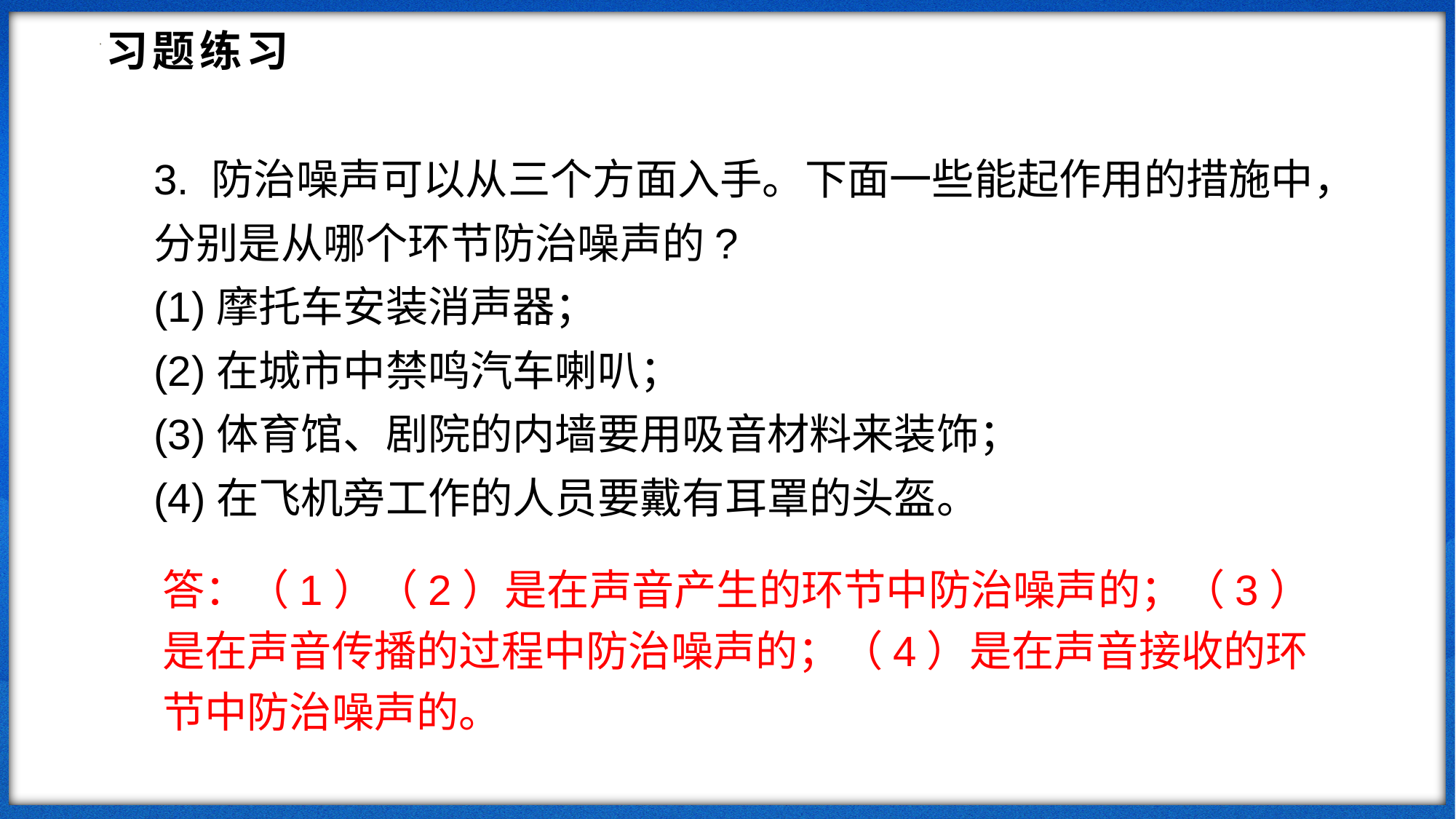

习题练习
3. 防治噪声可以从三个方面入手。下面一些能起作用的措施中，分别是从哪个环节防治噪声的?
(1)摩托车安装消声器；
(2)在城市中禁鸣汽车喇叭；
(3)体育馆、剧院的内墙要用吸音材料来装饰；
(4)在飞机旁工作的人员要戴有耳罩的头盔。
答：（1）（2）是在声音产生的环节中防治噪声的；（3）是在声音传播的过程中防治噪声的；（4）是在声音接收的环节中防治噪声的。